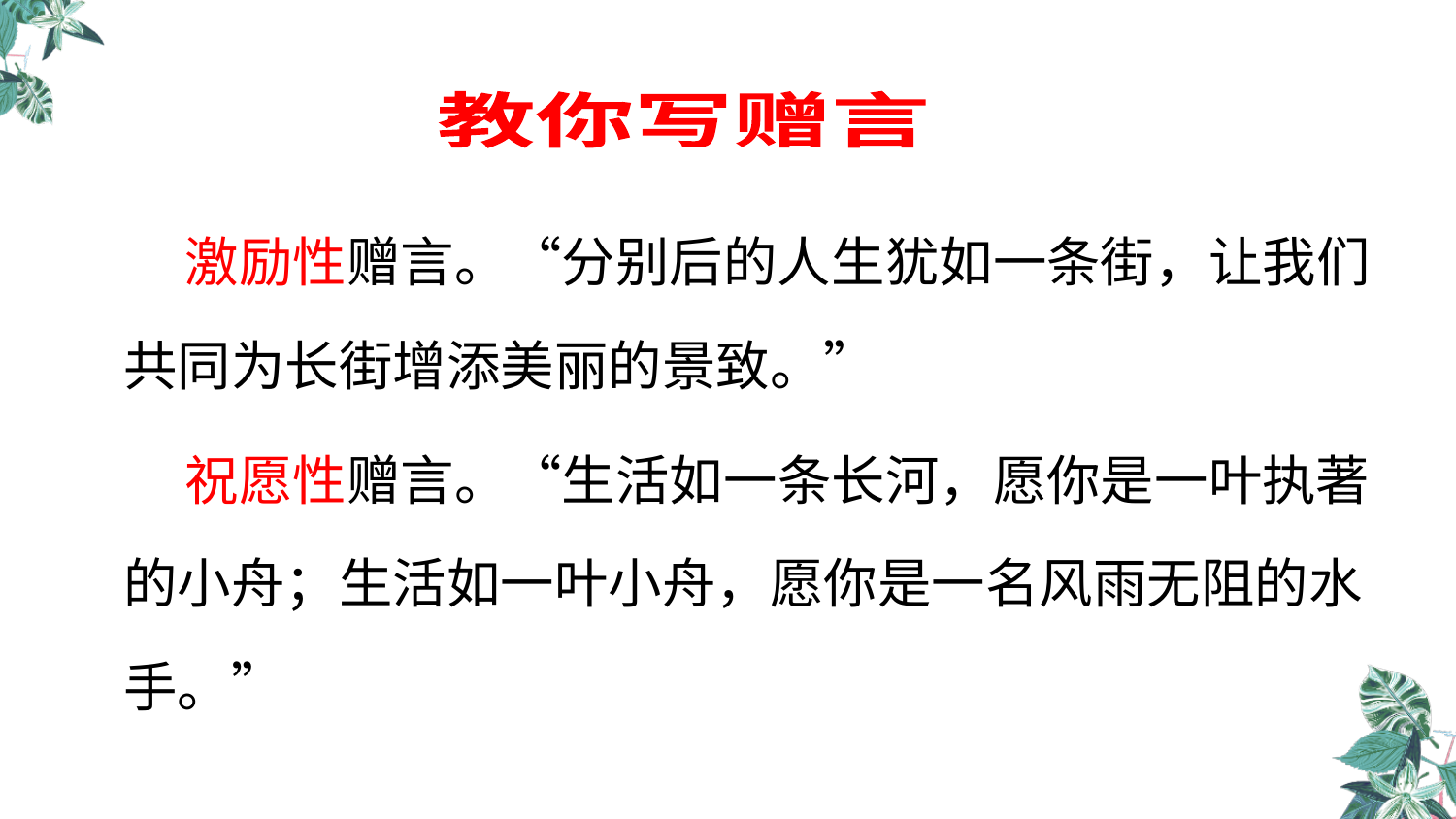

教你写赠言
    激励性赠言。“分别后的人生犹如一条街，让我们共同为长街增添美丽的景致。”
    祝愿性赠言。“生活如一条长河，愿你是一叶执著的小舟；生活如一叶小舟，愿你是一名风雨无阻的水手。”